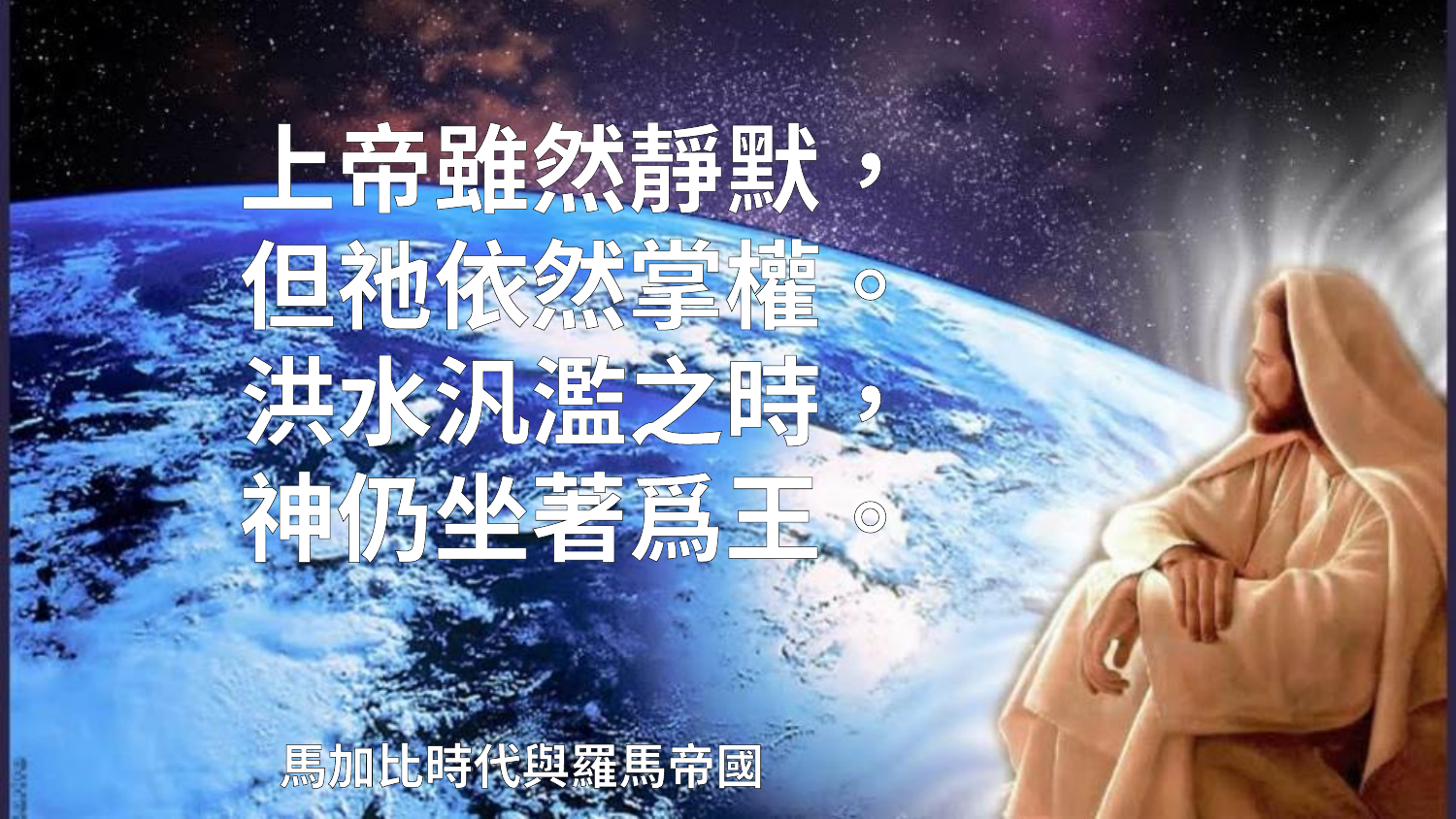

# 上帝雖然靜默， 但祂依然掌權。 洪水汎濫之時， 神仍坐著爲王。
馬加比時代與羅馬帝國